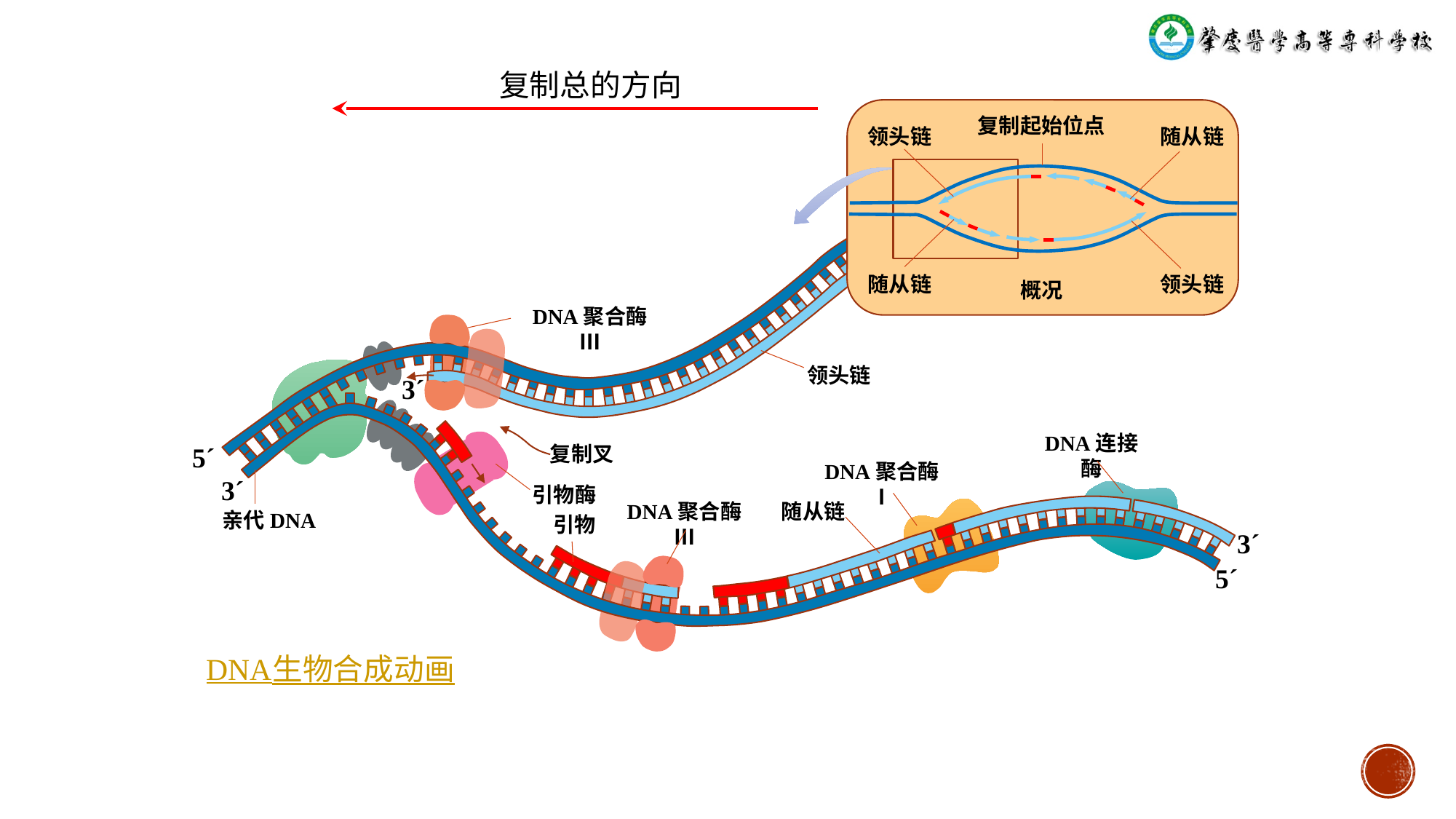

复制总的方向

复制起始位点
随从链
领头链

随从链
领头链
概况

DNA聚合酶Ⅲ

领头链

3´

DNA连接酶

5´
复制叉

DNA聚合酶Ⅰ
3´

引物酶

DNA聚合酶Ⅲ
随从链

亲代DNA

引物

3´

5´

DNA生物合成动画